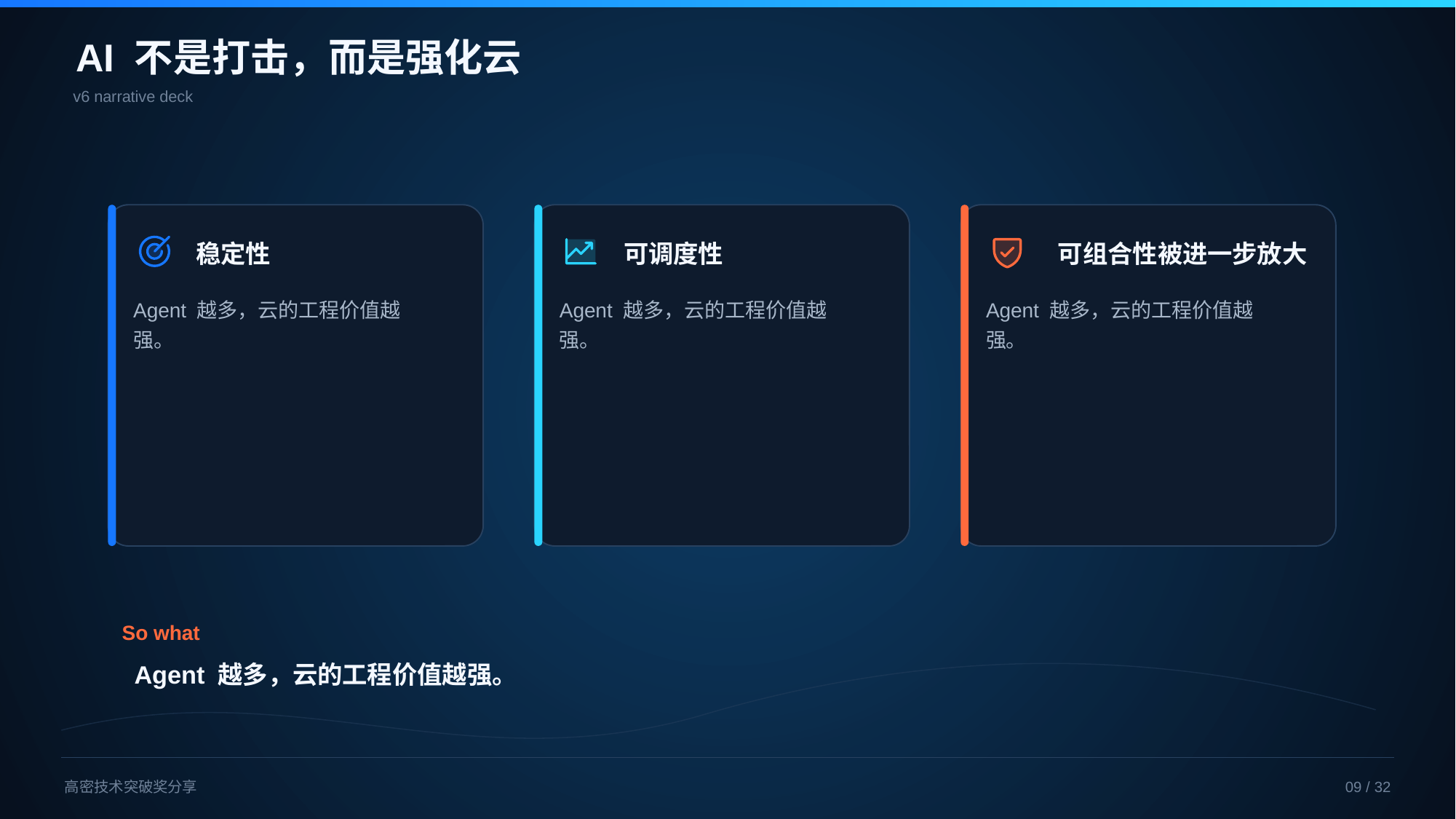

AI 不是打击，而是强化云
v6 narrative deck

稳定性
Agent 越多，云的工程价值越强。

可调度性

Agent 越多，云的工程价值越强。

可组合性被进一步放大

Agent 越多，云的工程价值越强。
So what
Agent 越多，云的工程价值越强。

高密技术突破奖分享
09 / 32